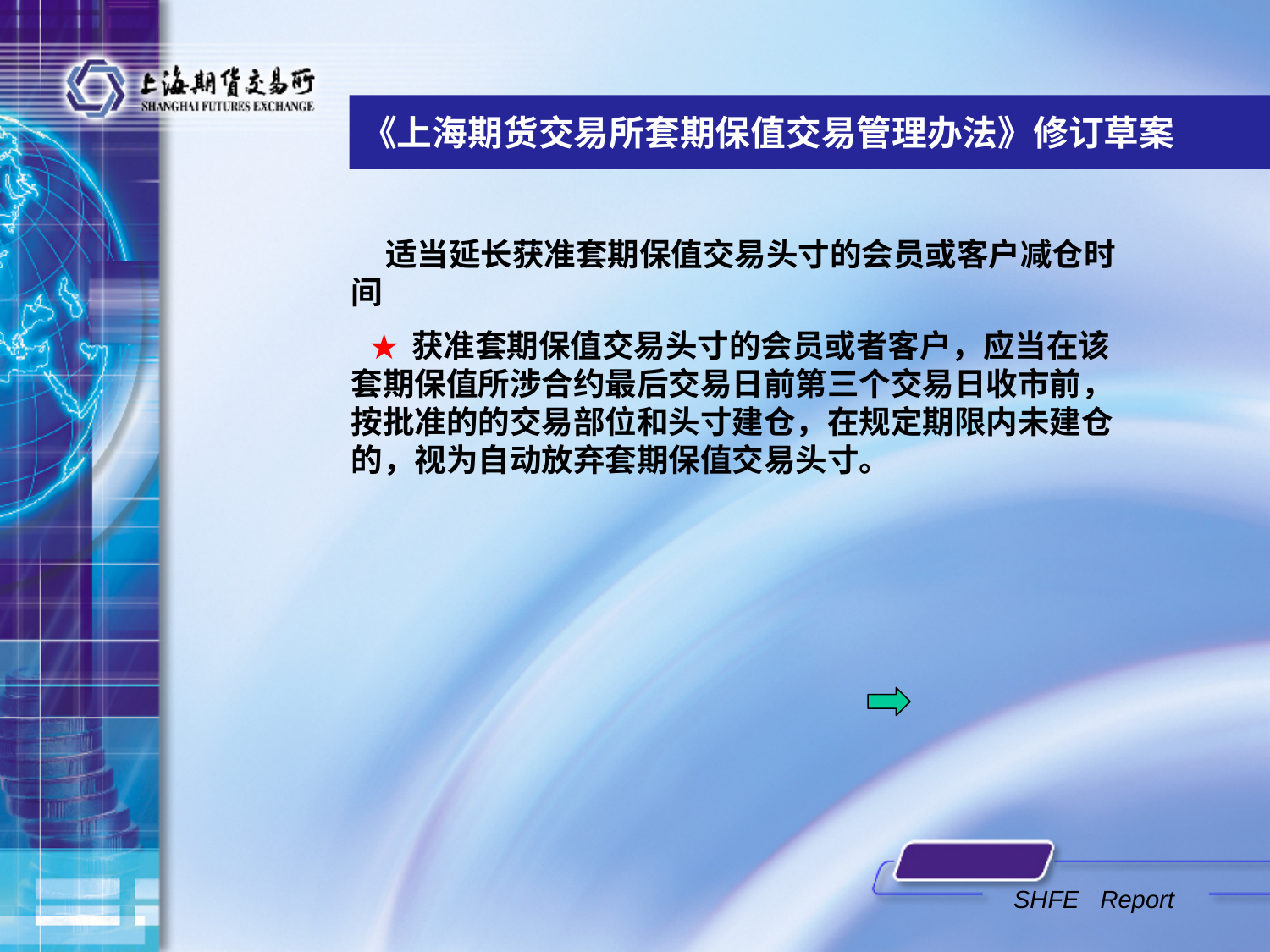

《上海期货交易所套期保值交易管理办法》修订草案
    适当延长获准套期保值交易头寸的会员或客户减仓时间
   ★ 获准套期保值交易头寸的会员或者客户，应当在该套期保值所涉合约最后交易日前第三个交易日收市前，按批准的的交易部位和头寸建仓，在规定期限内未建仓的，视为自动放弃套期保值交易头寸。